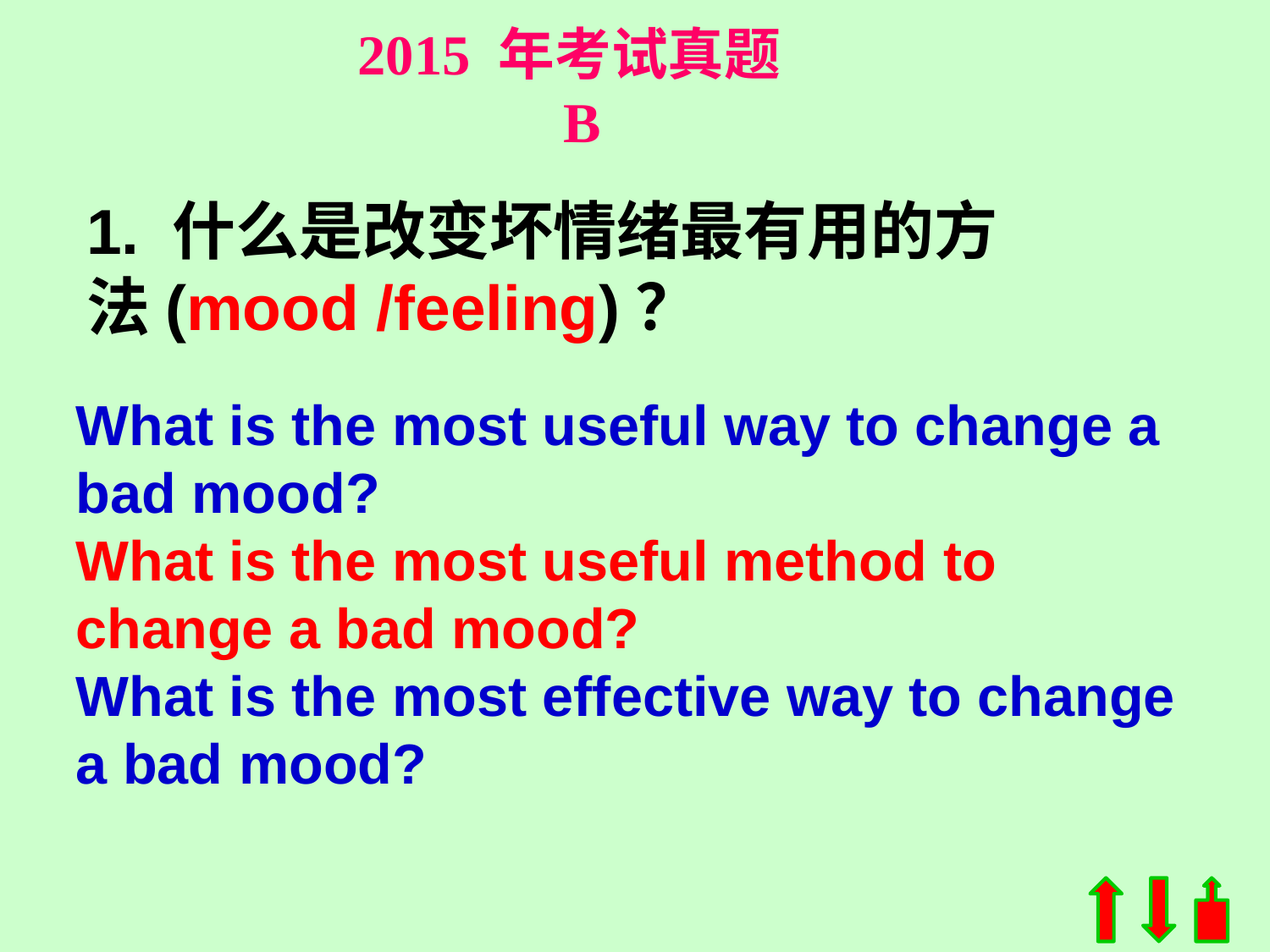

2015 年考试真题   B
1. 什么是改变坏情绪最有用的方法(mood /feeling)？
What is the most useful way to change a bad mood?
What is the most useful method to change a bad mood?
What is the most effective way to change a bad mood?